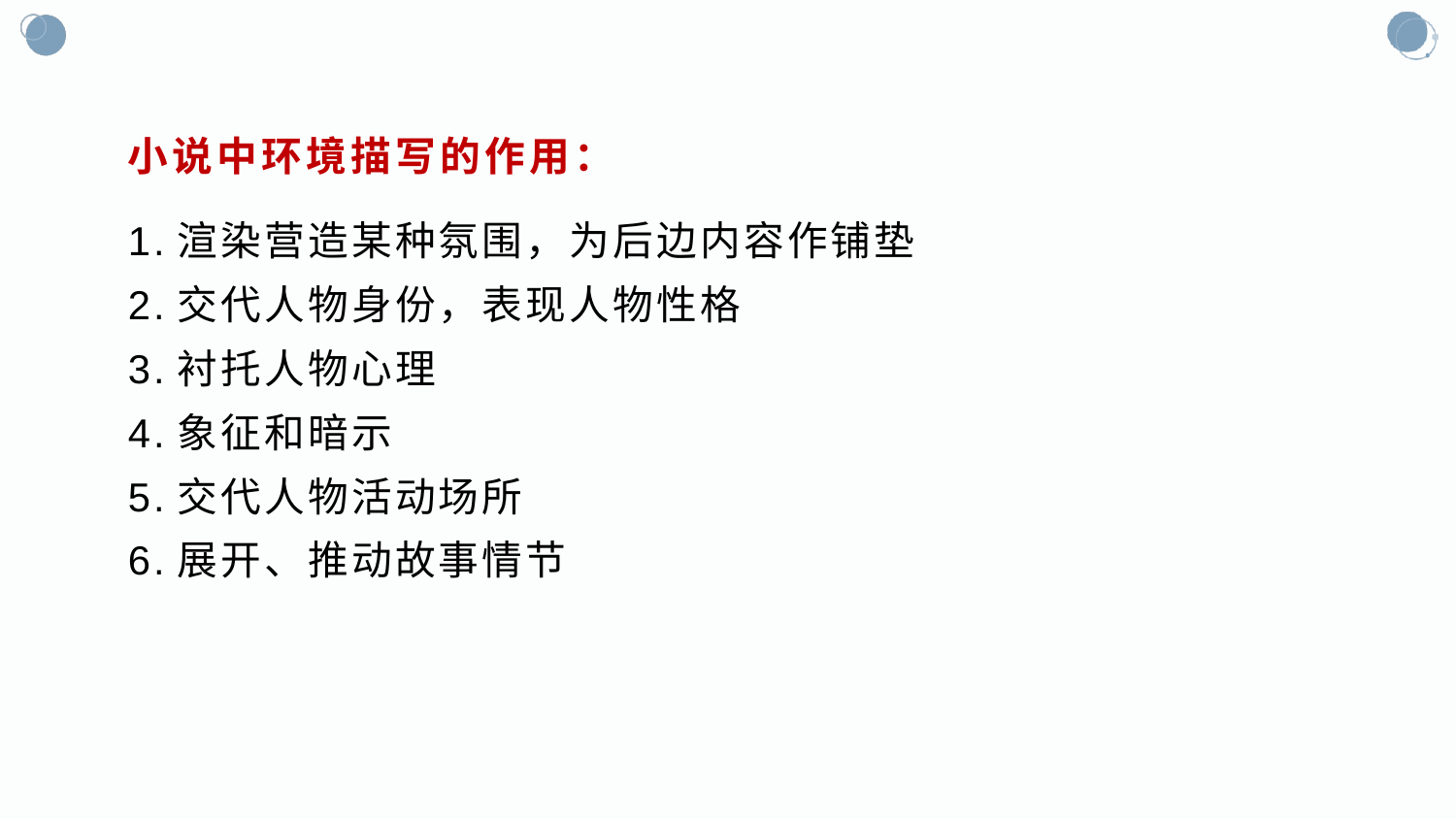

# 小说中环境描写的作用：
1.渲染营造某种氛围，为后边内容作铺垫
2.交代人物身份，表现人物性格
3.衬托人物心理
4.象征和暗示
5.交代人物活动场所
6.展开、推动故事情节